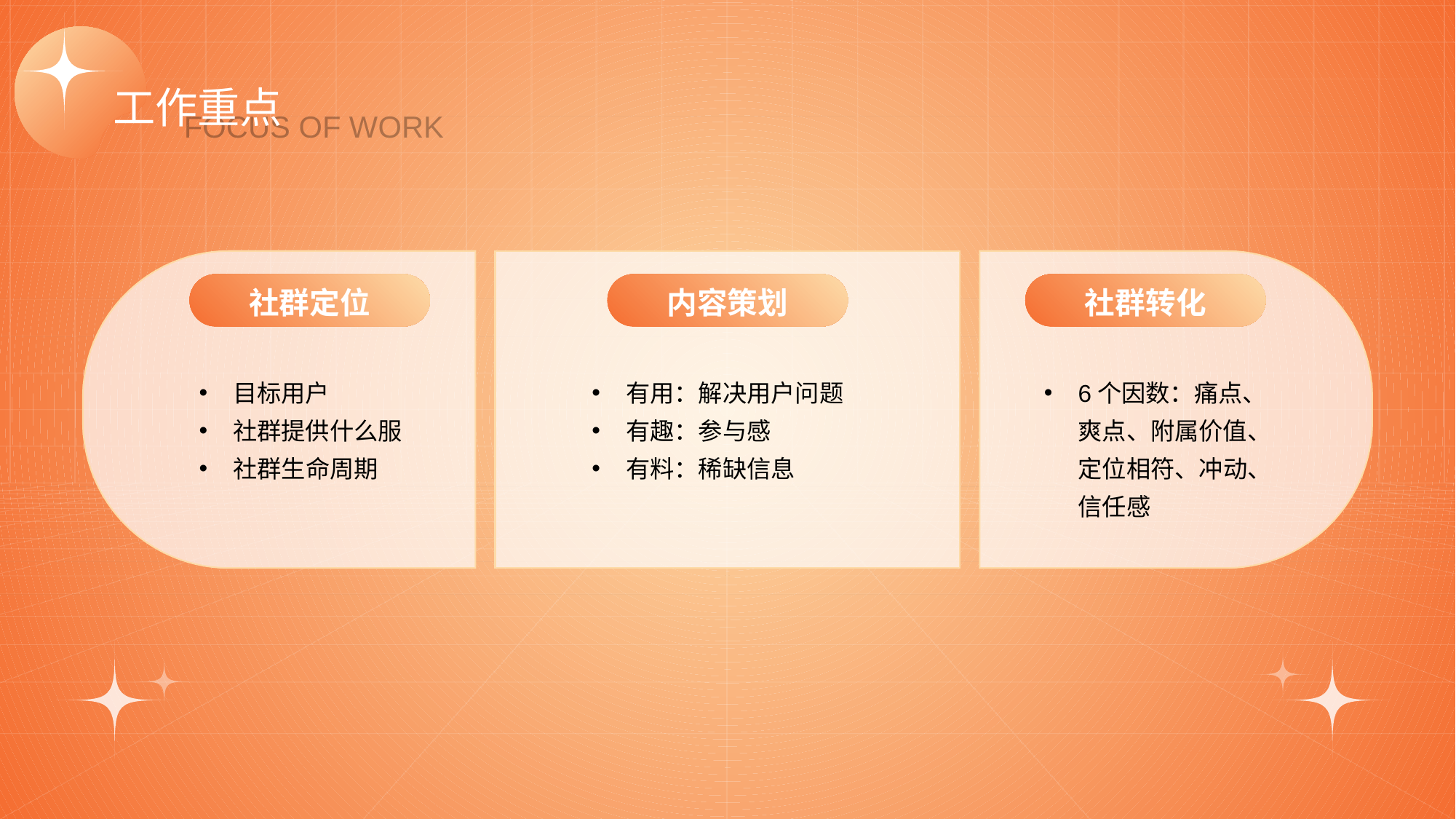

工作重点
FOCUS OF WORK

社群定位

内容策划

社群转化
目标用户
社群提供什么服
社群生命周期
有用：解决用户问题
有趣：参与感
有料：稀缺信息
6个因数：痛点、爽点、附属价值、定位相符、冲动、信任感